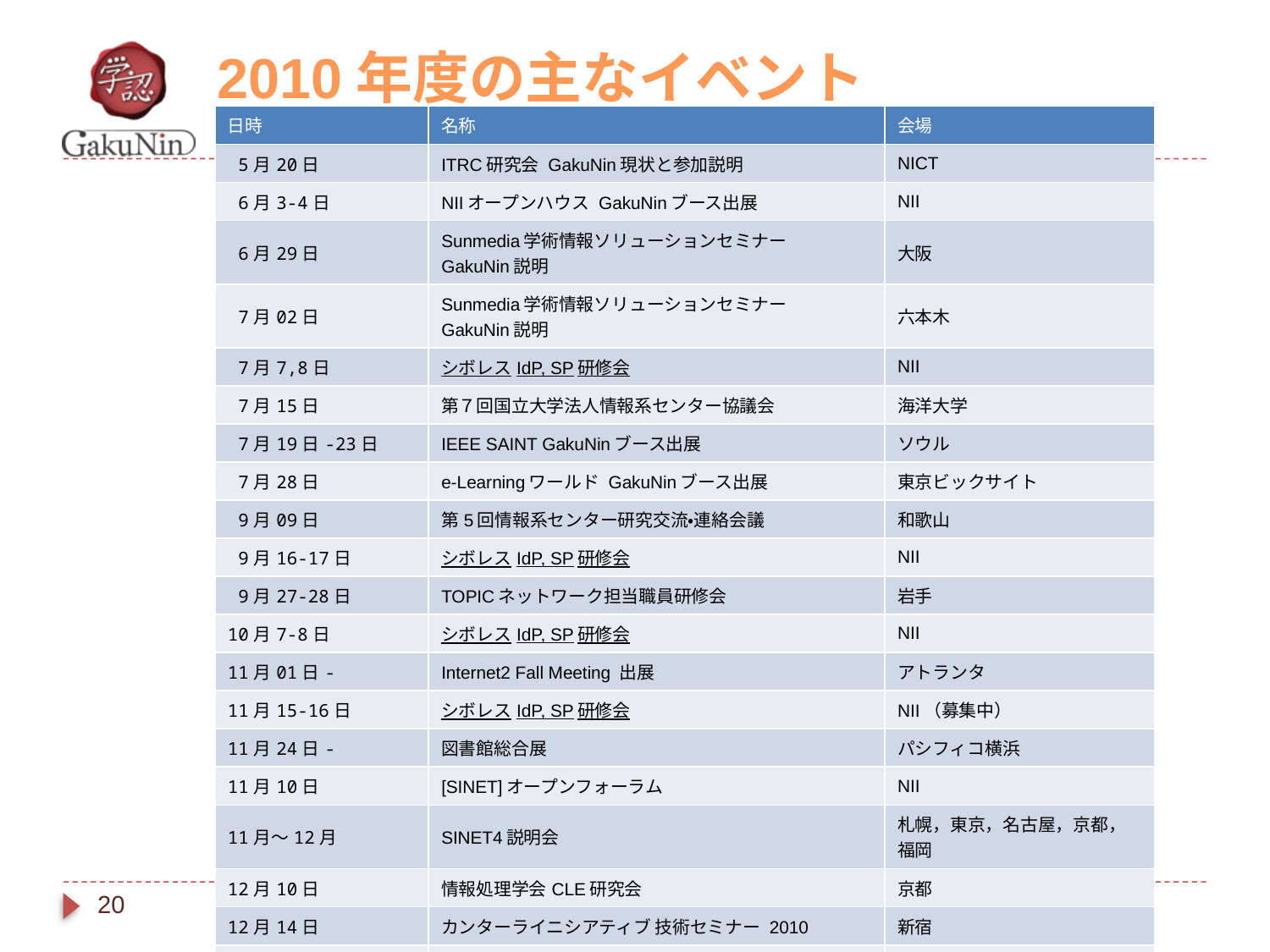

# 2010年度の主なイベント
| 日時 | 名称 | 会場 |
| --- | --- | --- |
| 5月20日 | ITRC研究会 GakuNin現状と参加説明 | NICT |
| 6月3-4日 | NIIオープンハウス GakuNinブース出展 | NII |
| 6月29日 | Sunmedia学術情報ソリューションセミナー　GakuNin説明 | 大阪 |
| 7月02日 | Sunmedia学術情報ソリューションセミナー　GakuNin説明 | 六本木 |
| 7月7,8日 | シボレスIdP, SP研修会 | NII |
| 7月15日 | 第７回国立大学法人情報系センター協議会 | 海洋大学 |
| 7月19日-23日 | IEEE SAINT GakuNinブース出展 | ソウル |
| 7月28日 | e-Learningワールド GakuNinブース出展 | 東京ビックサイト |
| 9月09日 | 第5回情報系センター研究交流・連絡会議 | 和歌山 |
| 9月16-17日 | シボレスIdP, SP研修会 | NII |
| 9月27-28日 | TOPICネットワーク担当職員研修会 | 岩手 |
| 10月7-8日 | シボレスIdP, SP研修会 | NII |
| 11月01日- | Internet2 Fall Meeting 出展 | アトランタ |
| 11月15-16日 | シボレスIdP, SP研修会 | NII（募集中） |
| 11月24日- | 図書館総合展 | パシフィコ横浜 |
| 11月10日 | [SINET]オープンフォーラム | NII |
| 11月～12月 | SINET4説明会 | 札幌，東京，名古屋，京都，福岡 |
| 12月10日 | 情報処理学会CLE研究会 | 京都 |
| 12月14日 | カンターライニシアティブ 技術セミナー 2010 | 新宿 |
| 1月11-12日 | シボレスIdP, SP研修会 | NII |
| 1月20-21日, 24-25日 | シボレスIdP, SP研修会 | NII |
| 2月24日 | APAN30 Middleware WG発表 | 香港 |
| 3月7日 | 学認シンポジウム | 一橋記念講堂 |
20